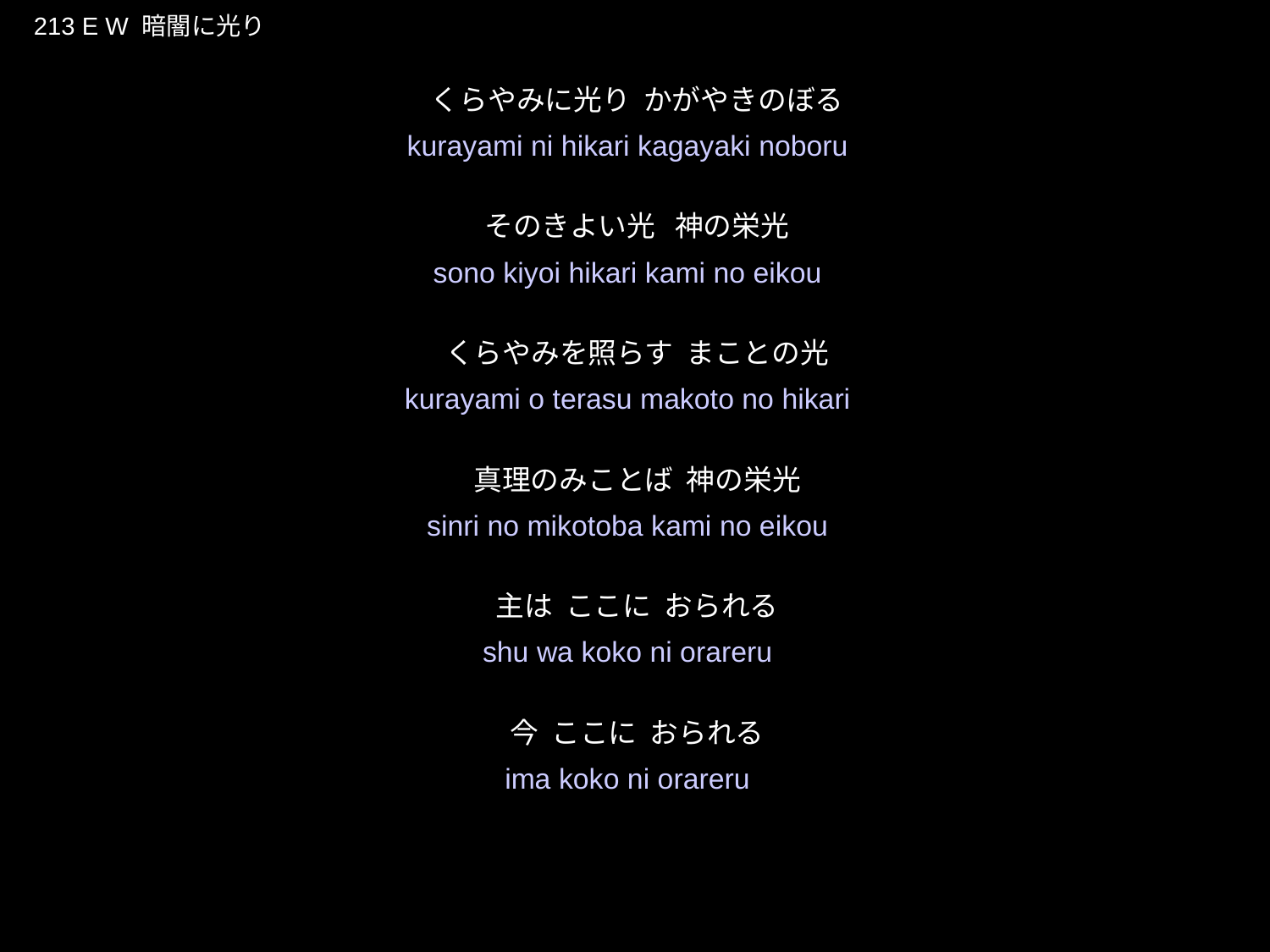

くらやみにひかり
★W
213 E W 暗闇に光り
くらやみに光り  かがやきのぼる
そのきよい光   神の栄光
くらやみを照らす  まことの光
真理のみことば  神の栄光
主は  ここに  おられる
今  ここに  おられる
★２
kurayami ni hikari kagayaki noboru
sono kiyoi hikari kami no eikou
kurayami o terasu makoto no hikari
sinri no mikotoba kami no eikou
shu wa koko ni orareru
ima koko ni orareru